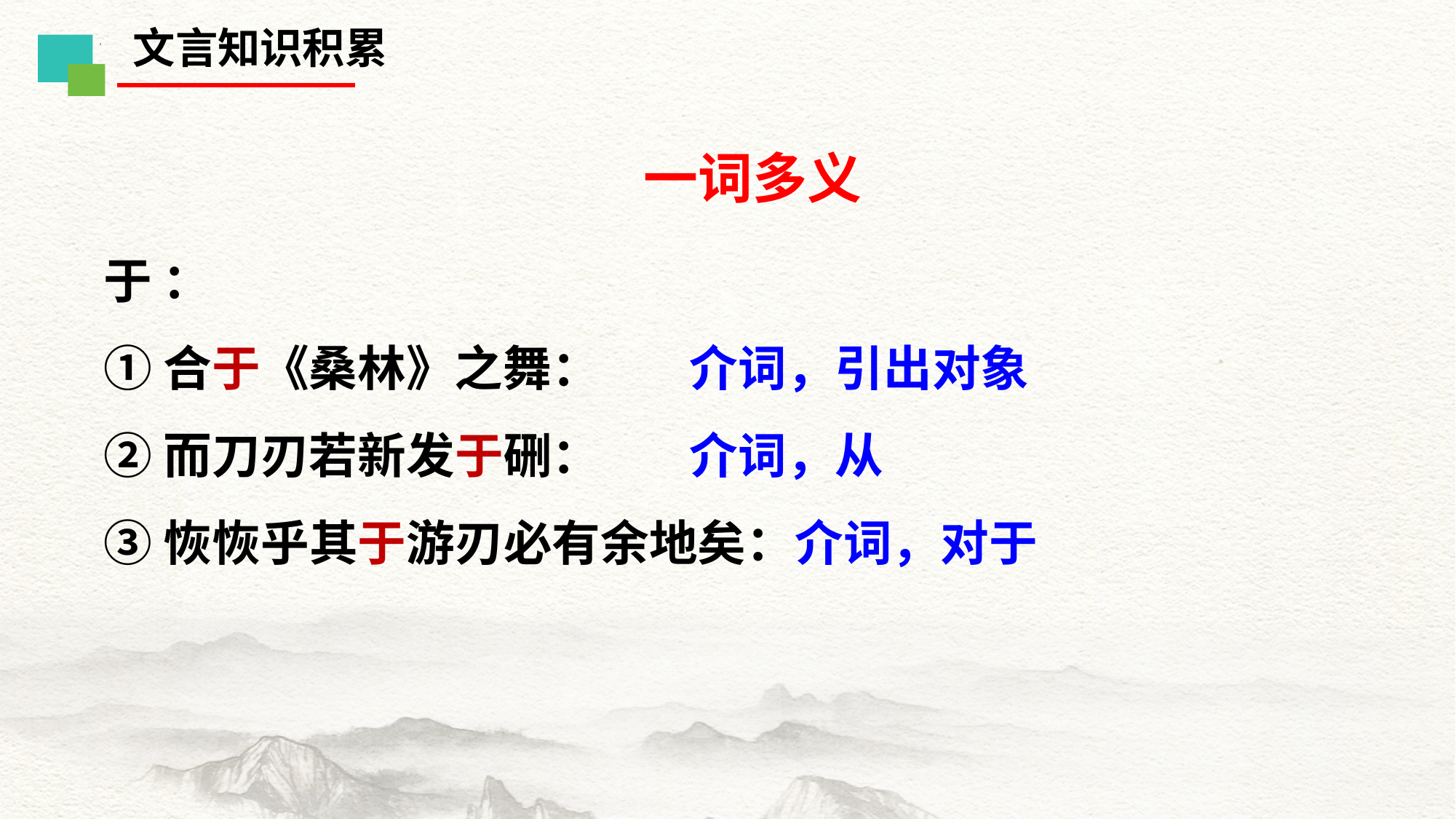

文言知识积累

一词多义
于 ：
①合于《桑林》之舞：        介词，引出对象
②而刀刃若新发于硎：        介词，从
③恢恢乎其于游刃必有余地矣：介词，对于